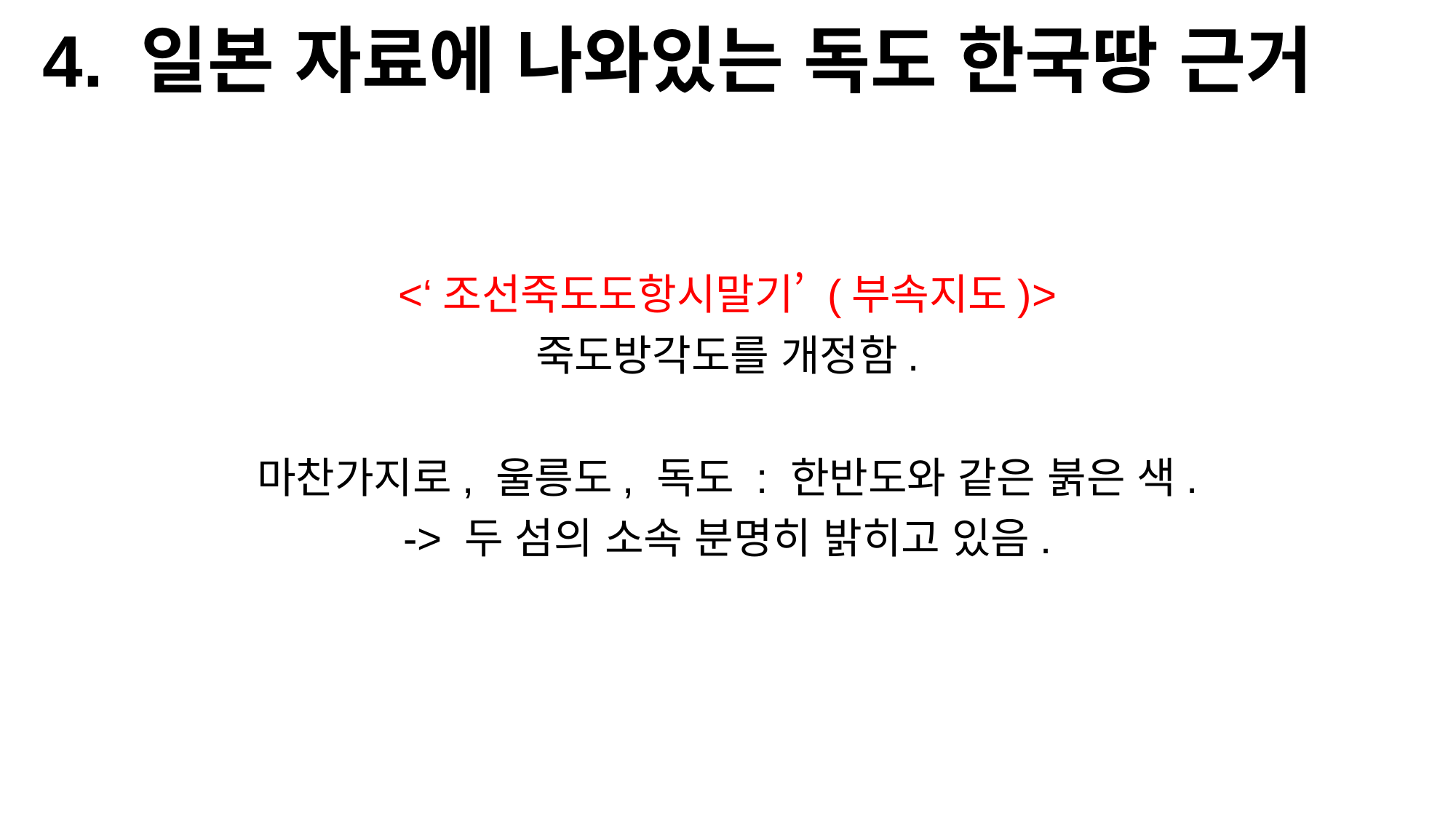

# 4. 일본 자료에 나와있는 독도 한국땅 근거
<‘조선죽도도항시말기’ (부속지도)>
죽도방각도를 개정함.

마찬가지로, 울릉도, 독도 : 한반도와 같은 붉은 색.
-> 두 섬의 소속 분명히 밝히고 있음.